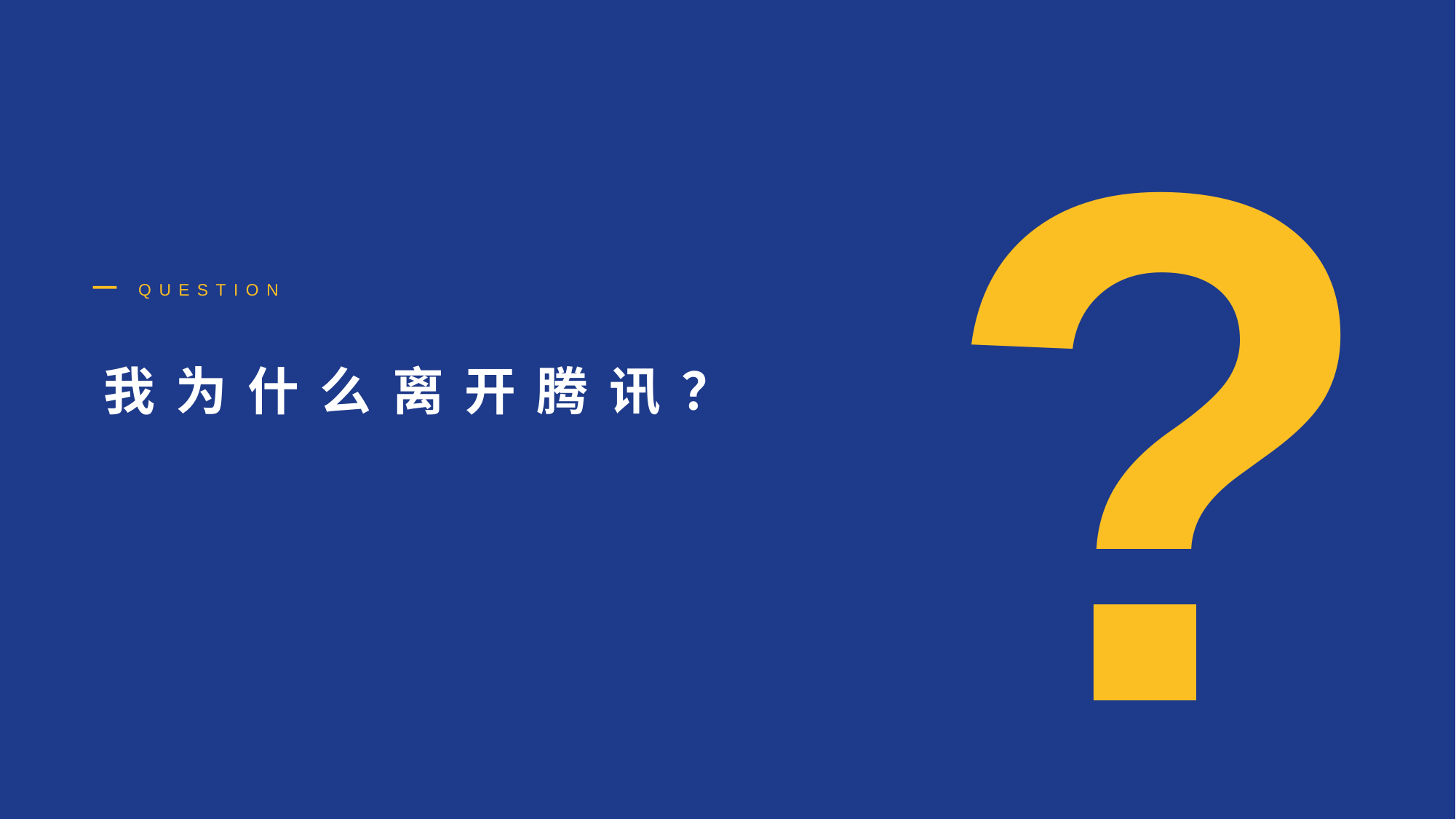

?
QUESTION

我 为 什 么 离 开 腾 讯 ？